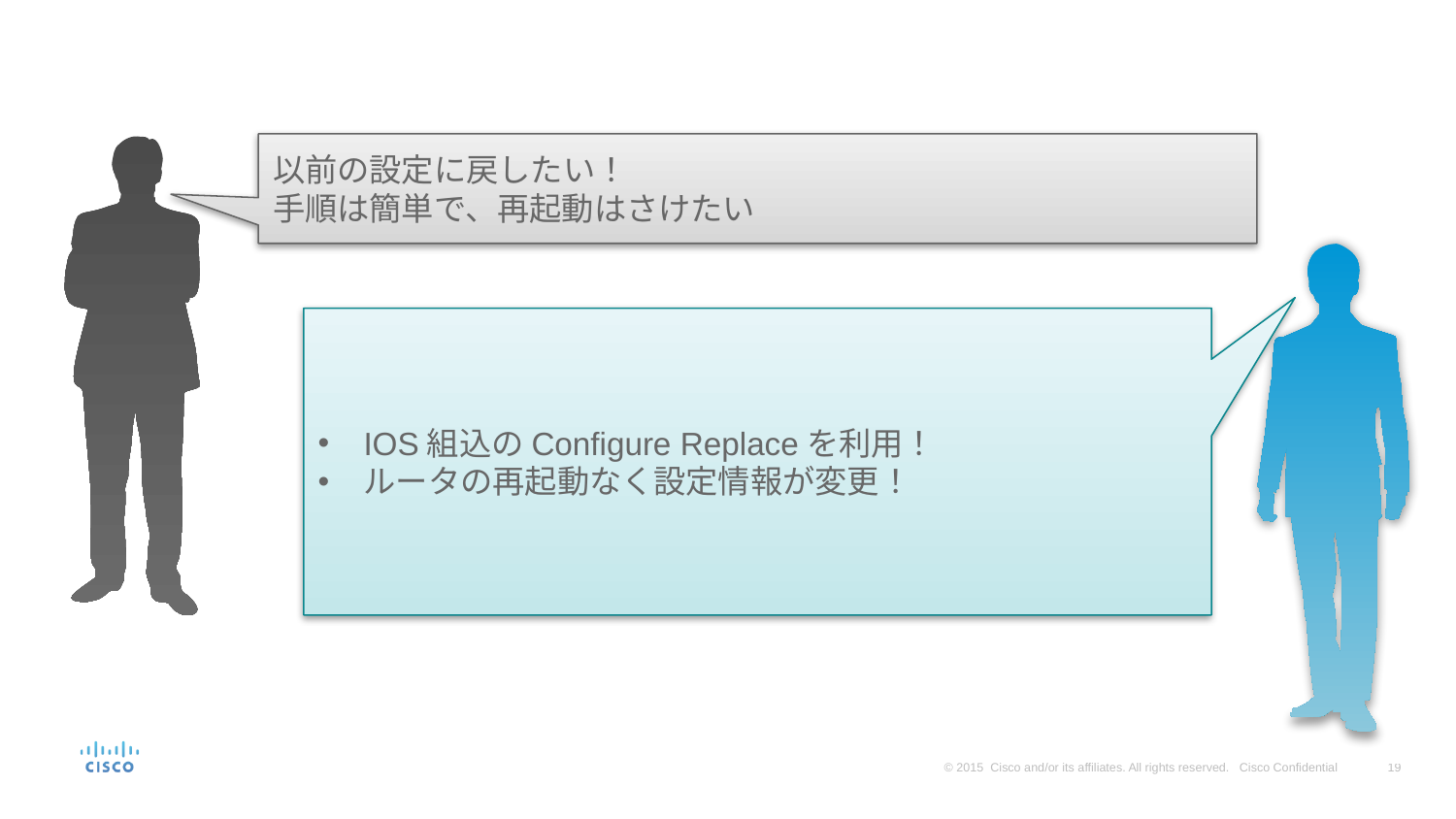

以前の設定に戻したい！
手順は簡単で、再起動はさけたい

IOS組込のConfigure Replaceを利用！
ルータの再起動なく設定情報が変更！